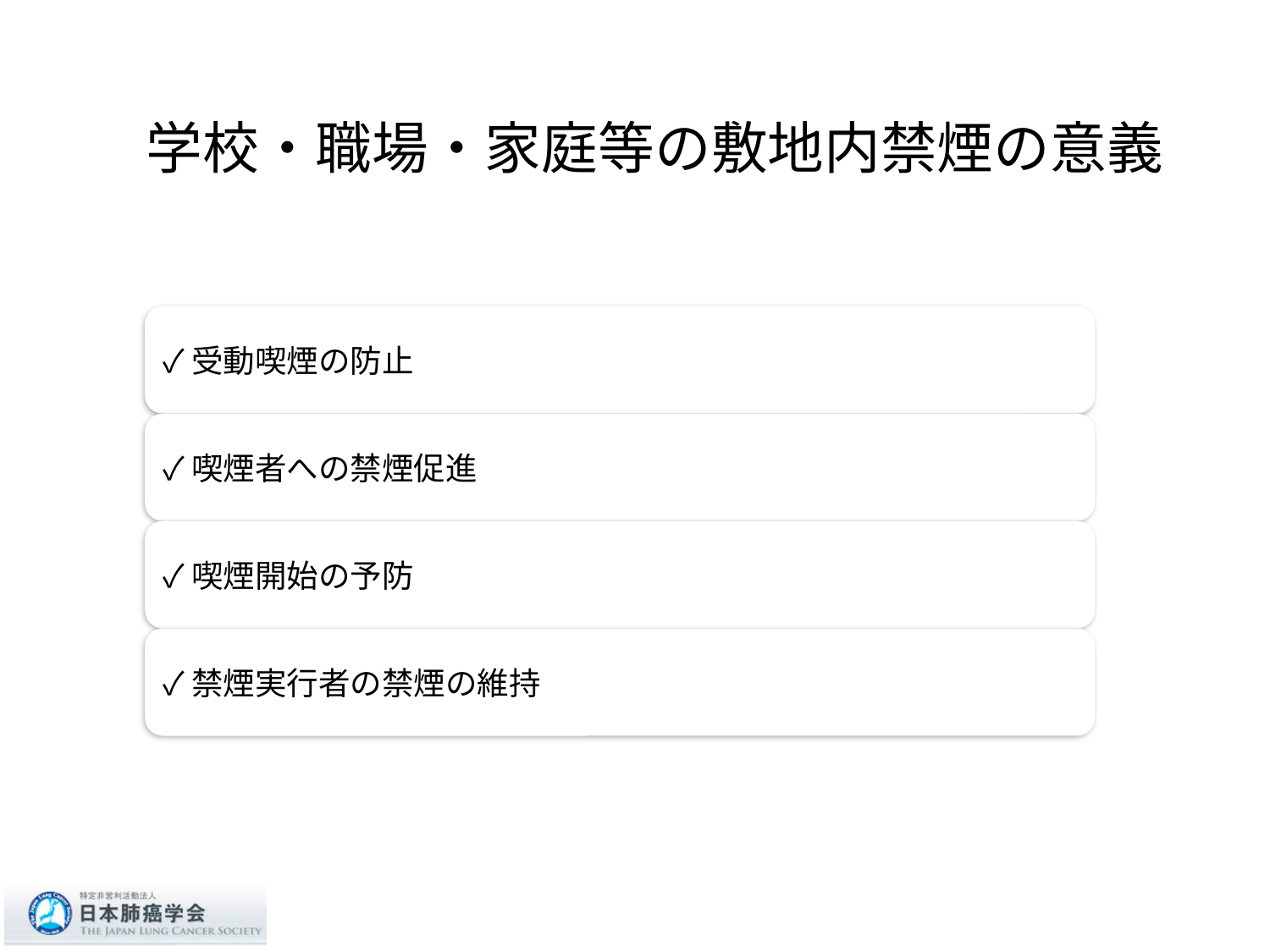

# 学校・職場・家庭等の敷地内禁煙の意義
✓受動喫煙の防止
✓喫煙者への禁煙促進
✓喫煙開始の予防
✓禁煙実行者の禁煙の維持